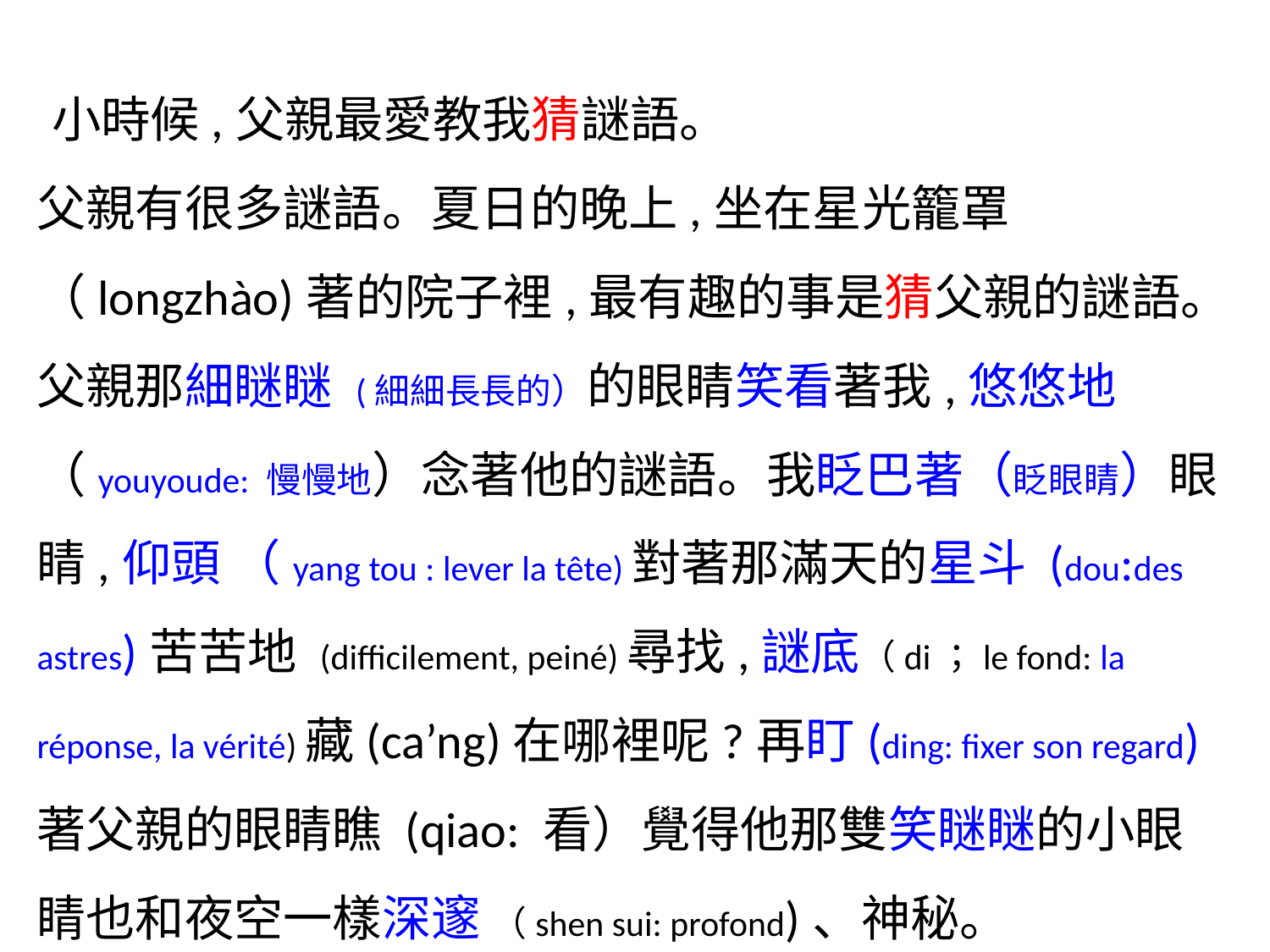

小時候,父親最愛教我猜謎語。
父親有很多謎語。夏日的晚上,坐在星光籠罩（longzhào)著的院子裡,最有趣的事是猜父親的謎語。父親那細瞇瞇 (細細長長的）的眼睛笑看著我,悠悠地（youyoude: 慢慢地）念著他的謎語。我眨巴著（眨眼睛）眼睛,仰頭 （yang tou : lever la tête)對著那滿天的星斗 (dou:des astres)苦苦地 (difficilement, peiné)尋找,謎底（di；le fond: la réponse, la vérité)藏(ca’ng)在哪裡呢?再盯(ding: fixer son regard)著父親的眼睛瞧 (qiao: 看）覺得他那雙笑瞇瞇的小眼睛也和夜空一樣深邃 （shen sui: profond)、神秘。